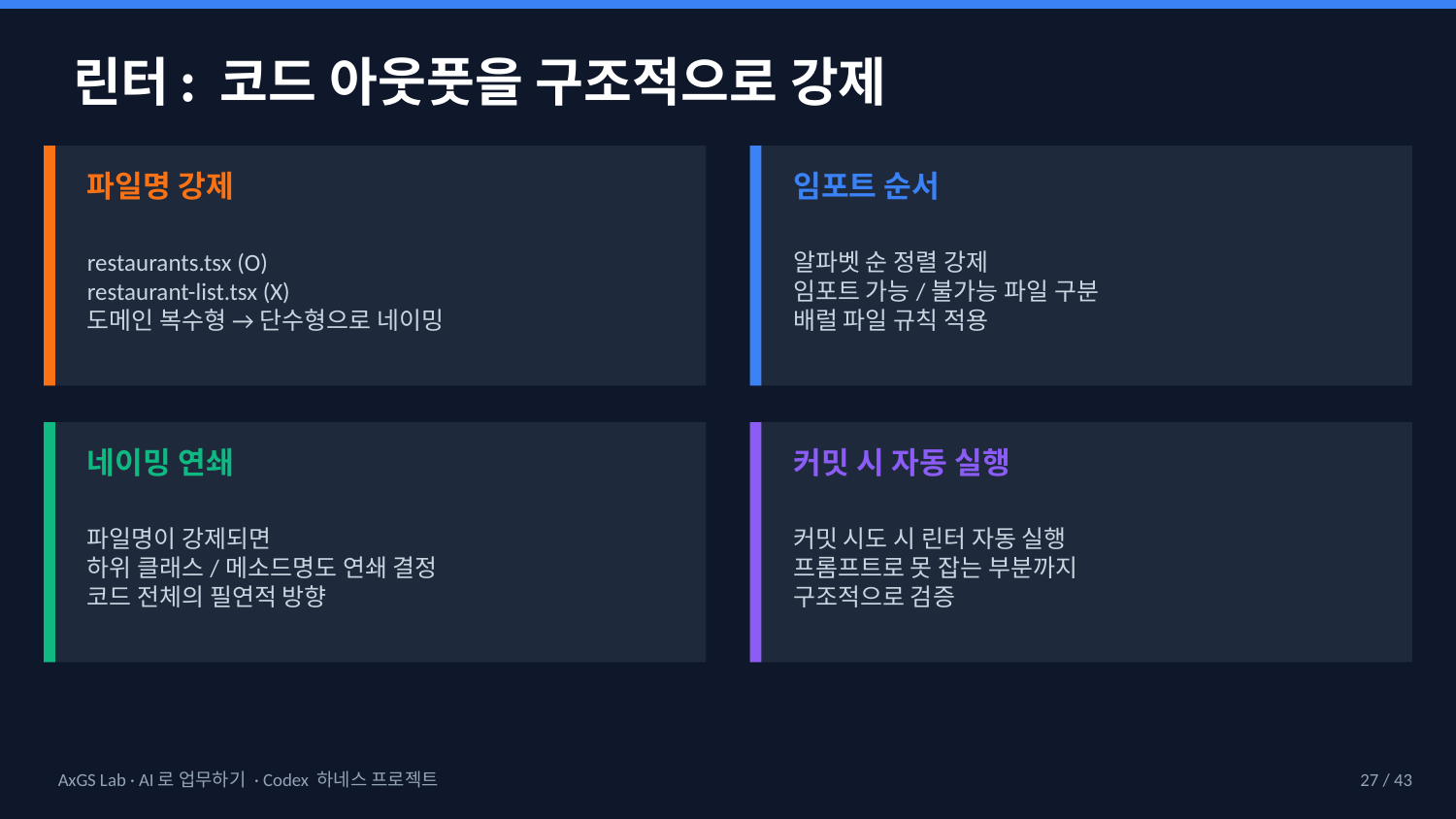

린터: 코드 아웃풋을 구조적으로 강제

파일명 강제
임포트 순서
restaurants.tsx (O)
restaurant-list.tsx (X)
도메인 복수형 → 단수형으로 네이밍
알파벳 순 정렬 강제
임포트 가능/불가능 파일 구분
배럴 파일 규칙 적용

네이밍 연쇄
커밋 시 자동 실행
파일명이 강제되면
하위 클래스/메소드명도 연쇄 결정
코드 전체의 필연적 방향
커밋 시도 시 린터 자동 실행
프롬프트로 못 잡는 부분까지
구조적으로 검증
AxGS Lab · AI로 업무하기 · Codex 하네스 프로젝트
27 / 43